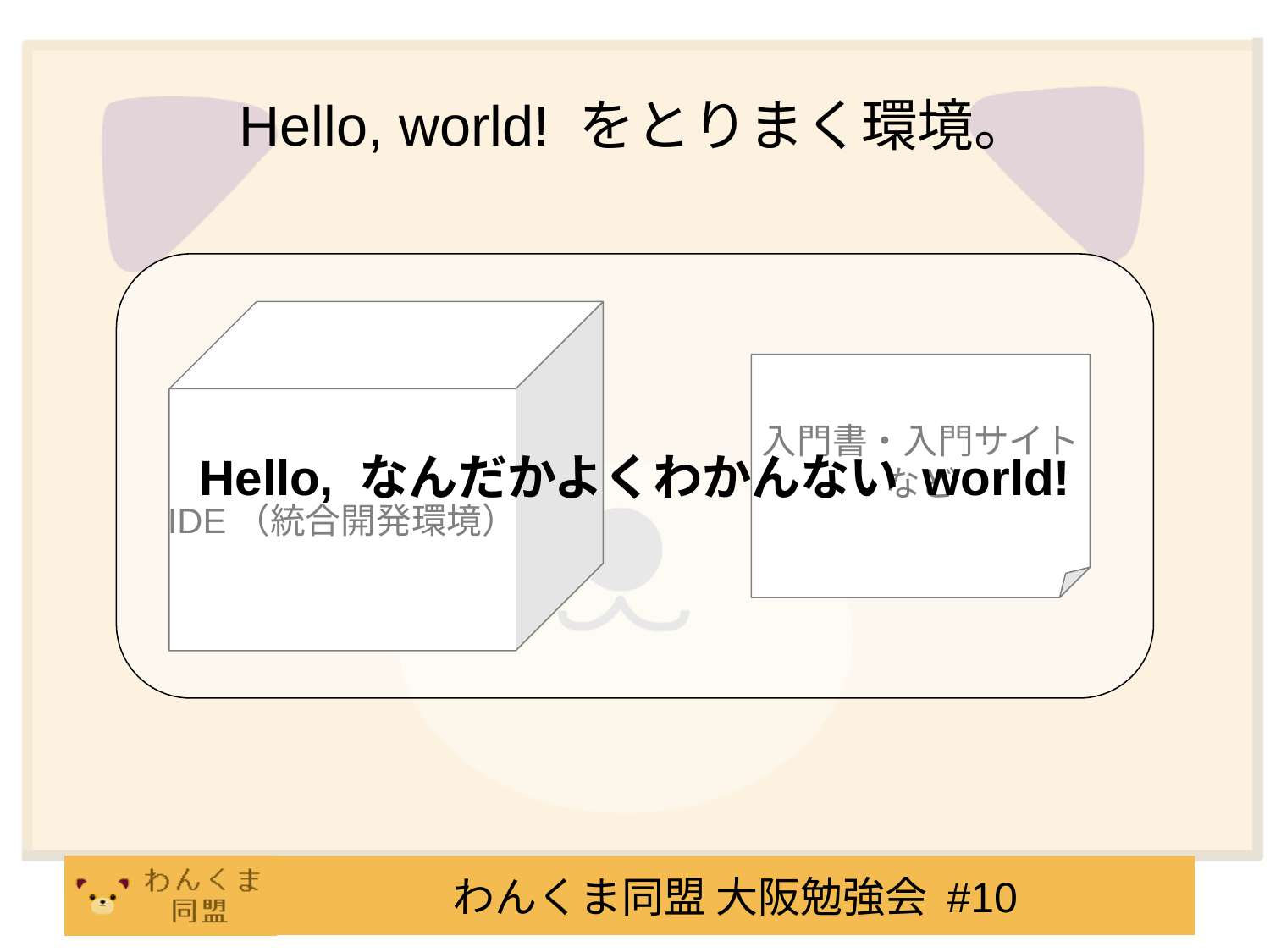

# Hello, world! をとりまく環境。
Hello, なんだかよくわかんない world!
IDE（統合開発環境）
入門書・入門サイト
など